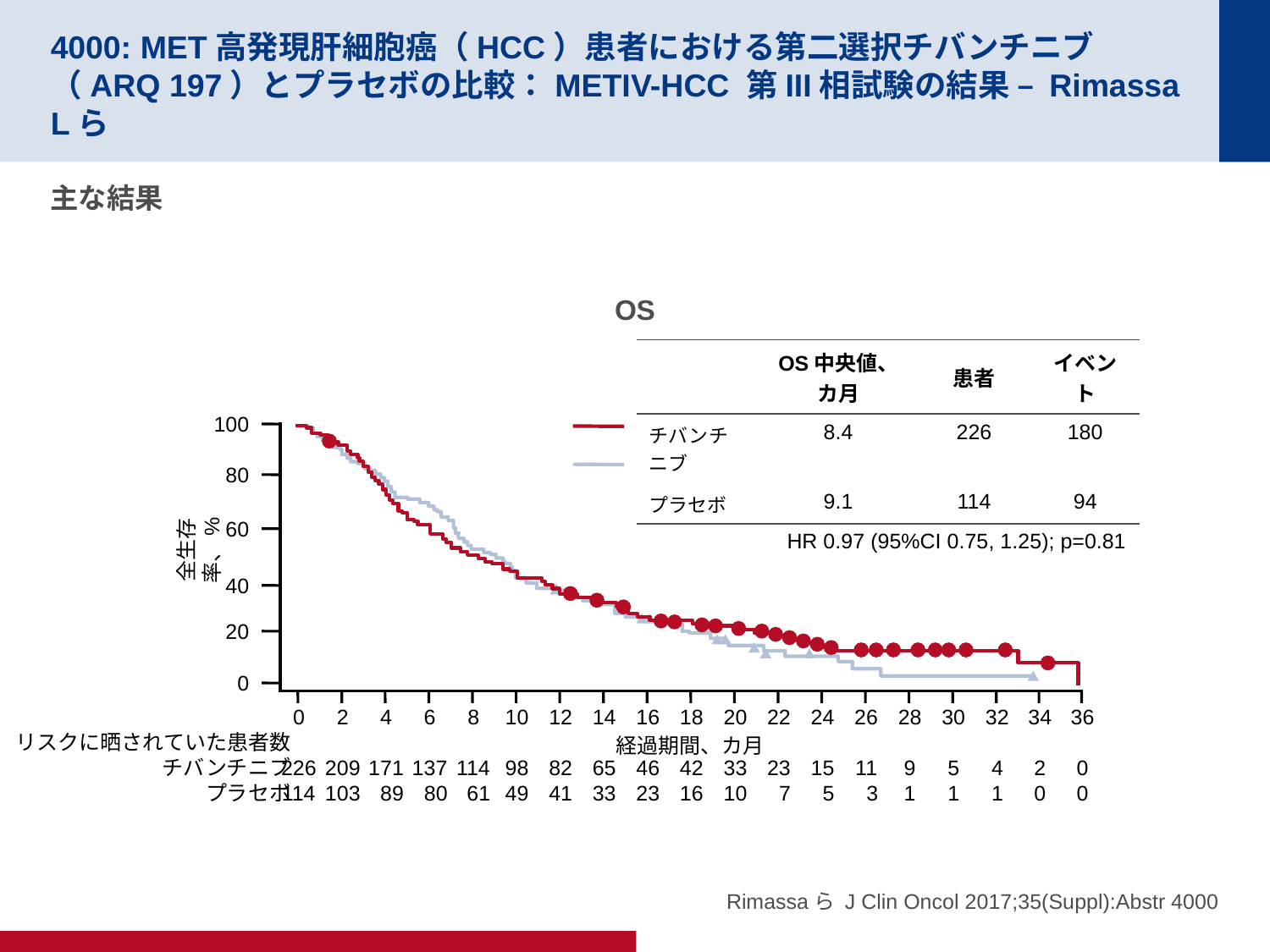

# 4000: MET高発現肝細胞癌（HCC）患者における第二選択チバンチニブ（ARQ 197）とプラセボの比較：METIV-HCC 第III相試験の結果 – Rimassa Lら
主な結果
OS
|  | OS中央値、カ月 | 患者 | イベント |
| --- | --- | --- | --- |
| チバンチニブ | 8.4 | 226 | 180 |
| プラセボ | 9.1 | 114 | 94 |
100

80

60
HR 0.97 (95%CI 0.75, 1.25); p=0.81

全生存率、%
40

20

0

0

226
114

2

209
103

4

171
89

6

137
80

8

114
61

10

98
49

12

82
41

14

65
33

16

46
23

18

42
16

20

33
10

22

23
7

24

15
5

26

11
3

28

9
1

30

5
1

32

4
1

34

2
0

36

0
0
リスクに晒されていた患者数
チバンチニブ
プラセボ
経過期間、カ月
Rimassaら J Clin Oncol 2017;35(Suppl):Abstr 4000